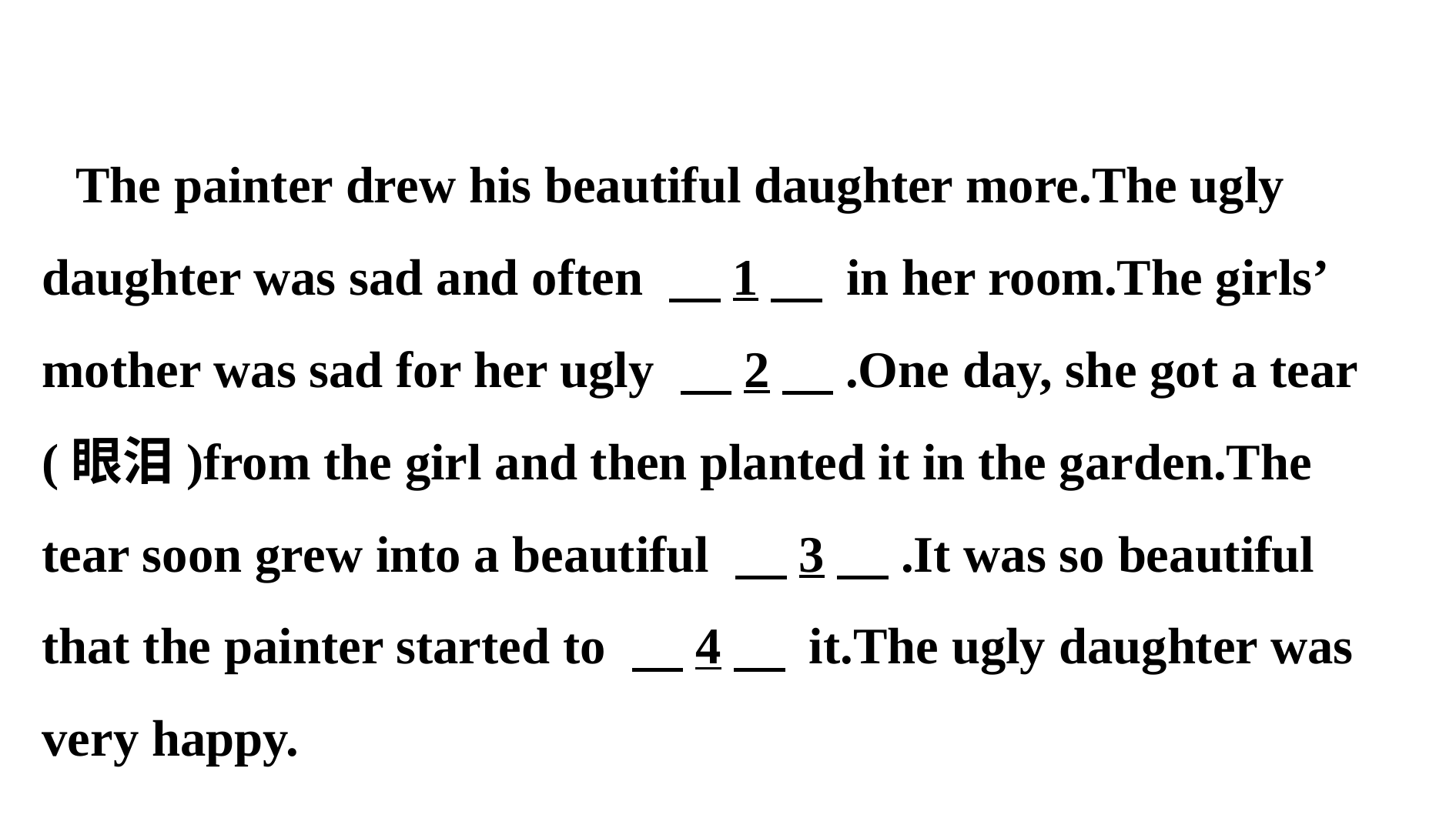

The painter drew his beautiful daughter more.The ugly daughter was sad and often 　1　 in her room.The girls’ mother was sad for her ugly 　2　.One day, she got a tear (眼泪)from the girl and then planted it in the garden.The tear soon grew into a beautiful 　3　.It was so beautiful that the painter started to 　4　 it.The ugly daughter was very happy.